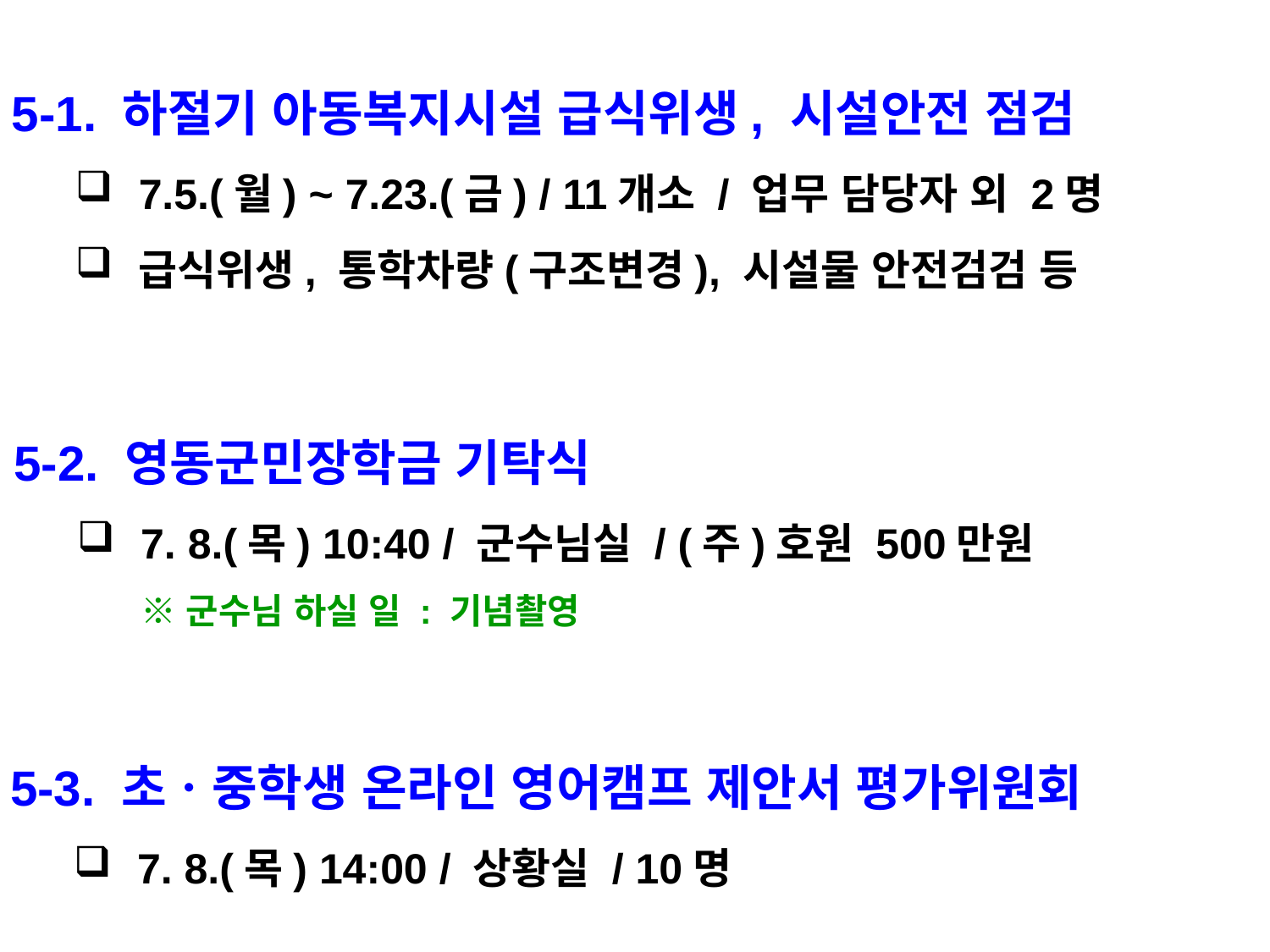

5-1. 하절기 아동복지시설 급식위생, 시설안전 점검
7.5.(월) ~ 7.23.(금) / 11개소 / 업무 담당자 외 2명
급식위생, 통학차량(구조변경), 시설물 안전검검 등

5-2. 영동군민장학금 기탁식
7. 8.(목) 10:40 / 군수님실 / (주)호원 500만원
※ 군수님 하실 일 : 기념촬영
5-3. 초ㆍ중학생 온라인 영어캠프 제안서 평가위원회
7. 8.(목) 14:00 / 상황실 / 10명